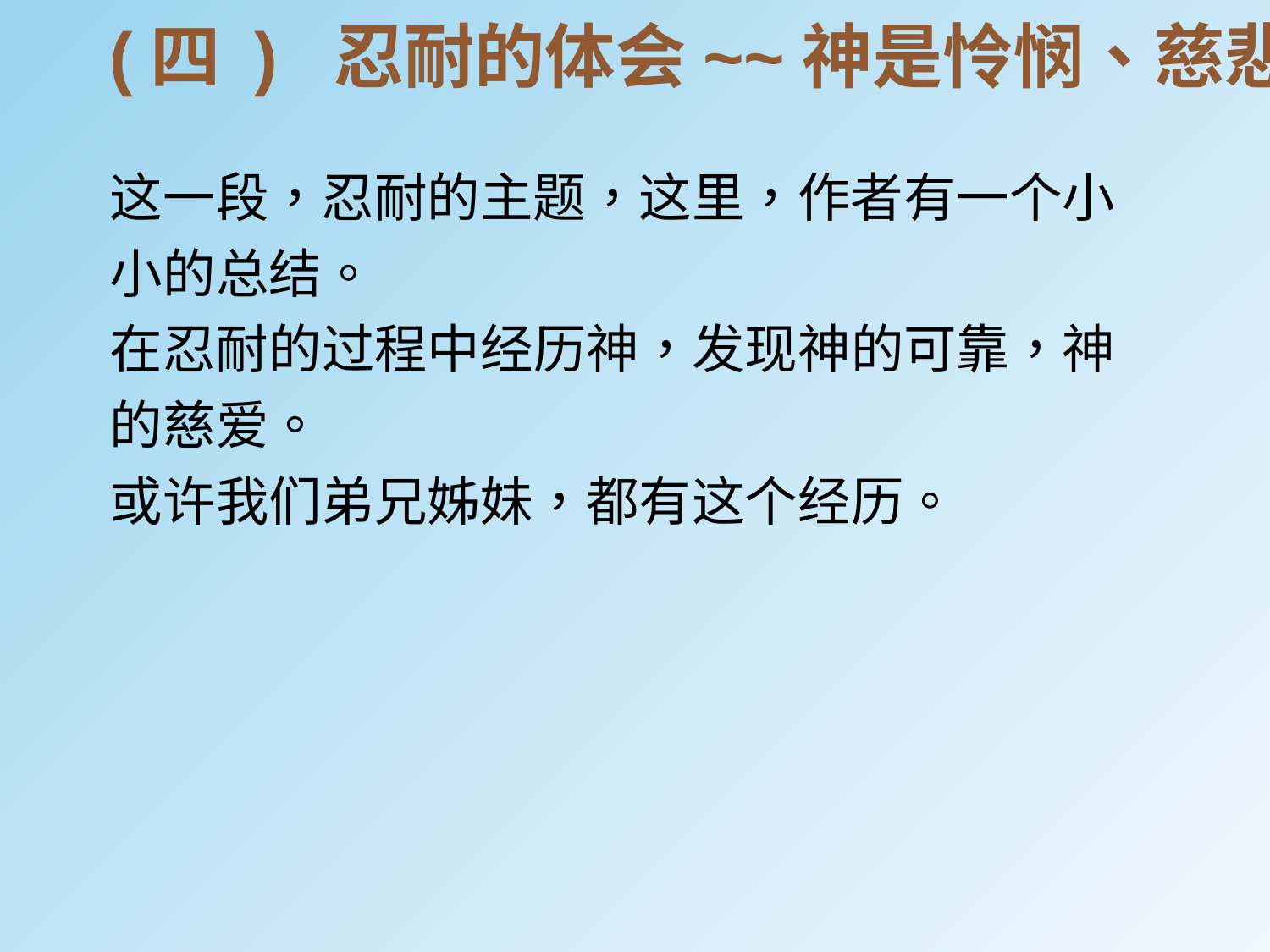

(四 )  忍耐的体会~~神是怜悯、慈悲
这一段，忍耐的主题，这里，作者有一个小小的总结。
在忍耐的过程中经历神，发现神的可靠，神的慈爱。
或许我们弟兄姊妹，都有这个经历。